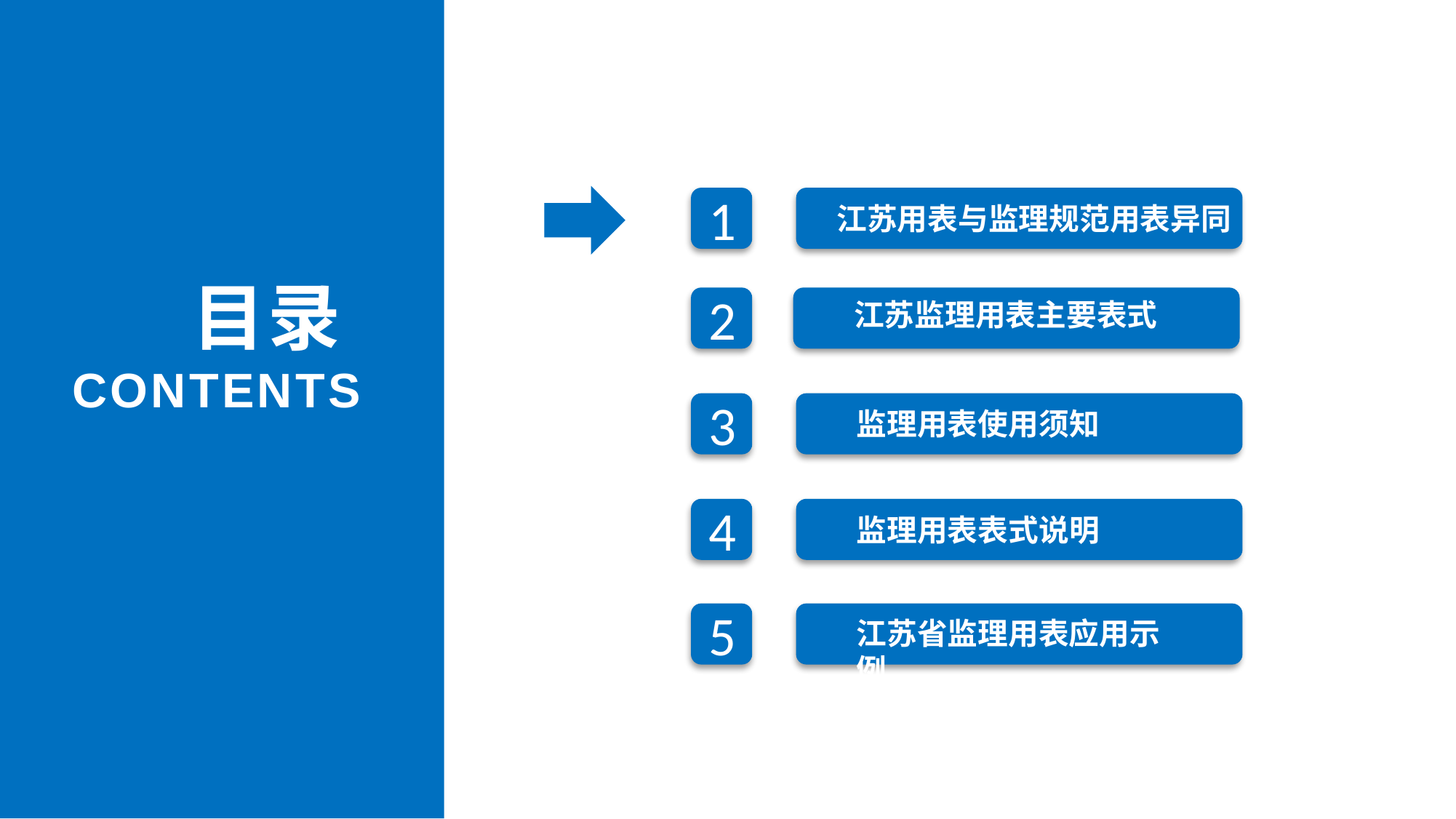

江苏用表与监理规范用表异同
1
目录
CONTENTS
2

江苏监理用表主要表式

监理用表使用须知
3

监理用表表式说明
4
5

江苏省监理用表应用示例